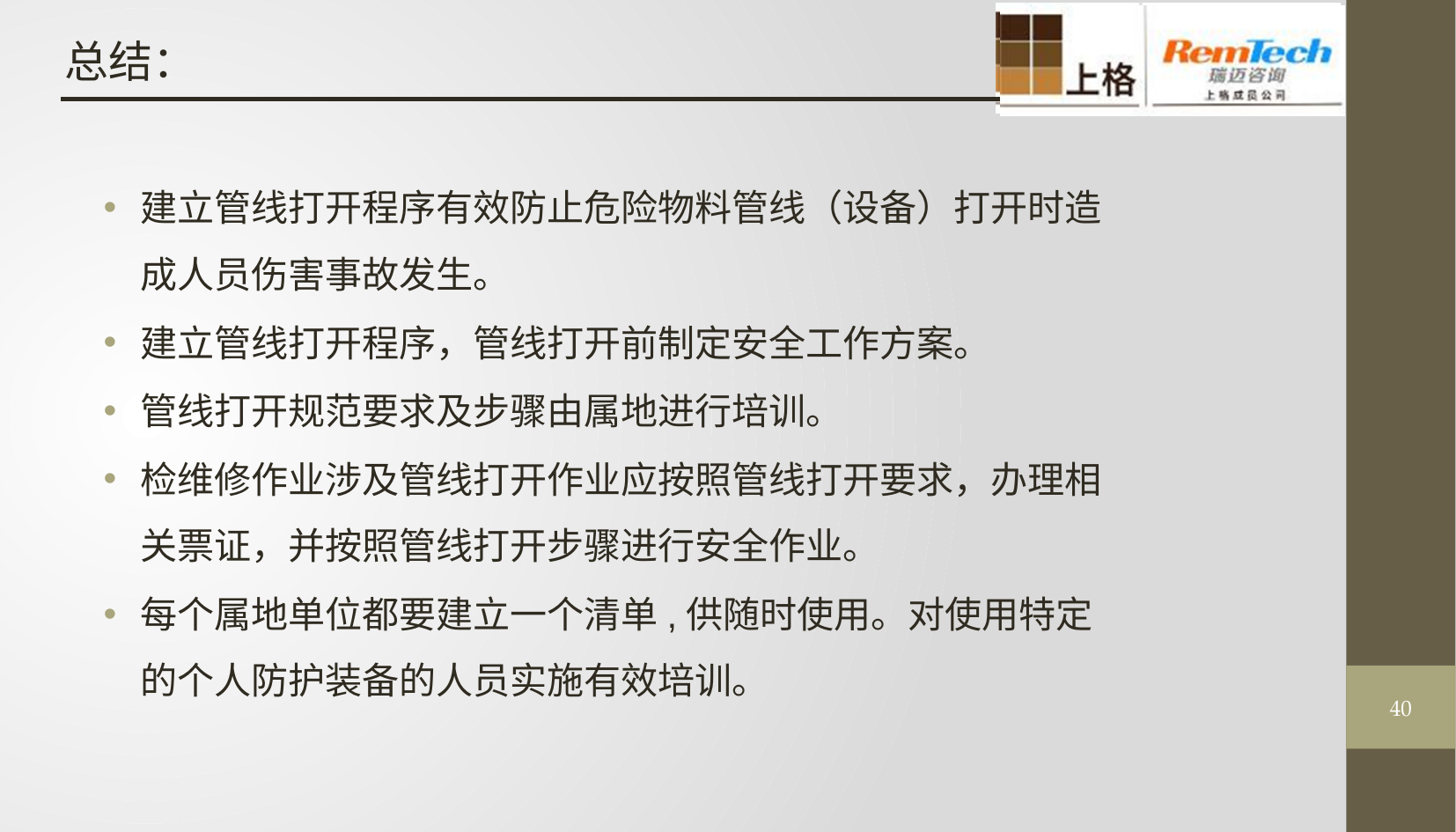

总结：
建立管线打开程序有效防止危险物料管线（设备）打开时造成人员伤害事故发生。
建立管线打开程序，管线打开前制定安全工作方案。
管线打开规范要求及步骤由属地进行培训。
检维修作业涉及管线打开作业应按照管线打开要求，办理相关票证，并按照管线打开步骤进行安全作业。
每个属地单位都要建立一个清单,供随时使用。对使用特定的个人防护装备的人员实施有效培训。